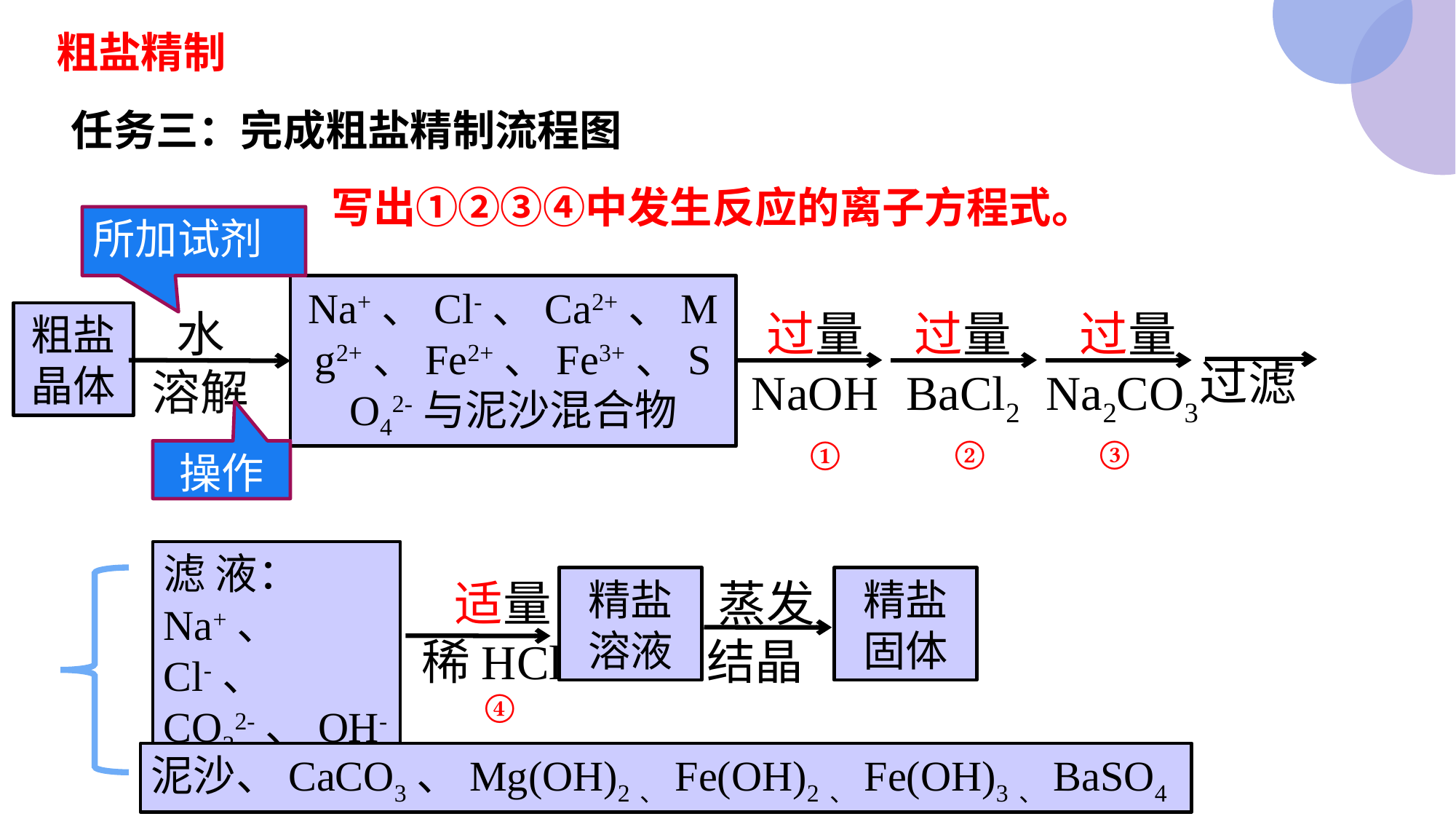

粗盐精制
任务三：完成粗盐精制流程图
写出①②③④中发生反应的离子方程式。
所加试剂
Na+、Cl-、Ca2+、Mg2+、Fe2+、Fe3+、SO42-与泥沙混合物

过滤
水
溶解
过量
NaOH
过量
BaCl2
  过量
Na2CO3
粗盐
晶体
②
③
①
操作
滤 液：
Na+、 Cl-、 CO32-、OH-
  适量
稀HCl
精盐溶液
 蒸发
结晶
精盐固体

④
泥沙、CaCO3、Mg(OH)2、Fe(OH)2、Fe(OH)3、BaSO4